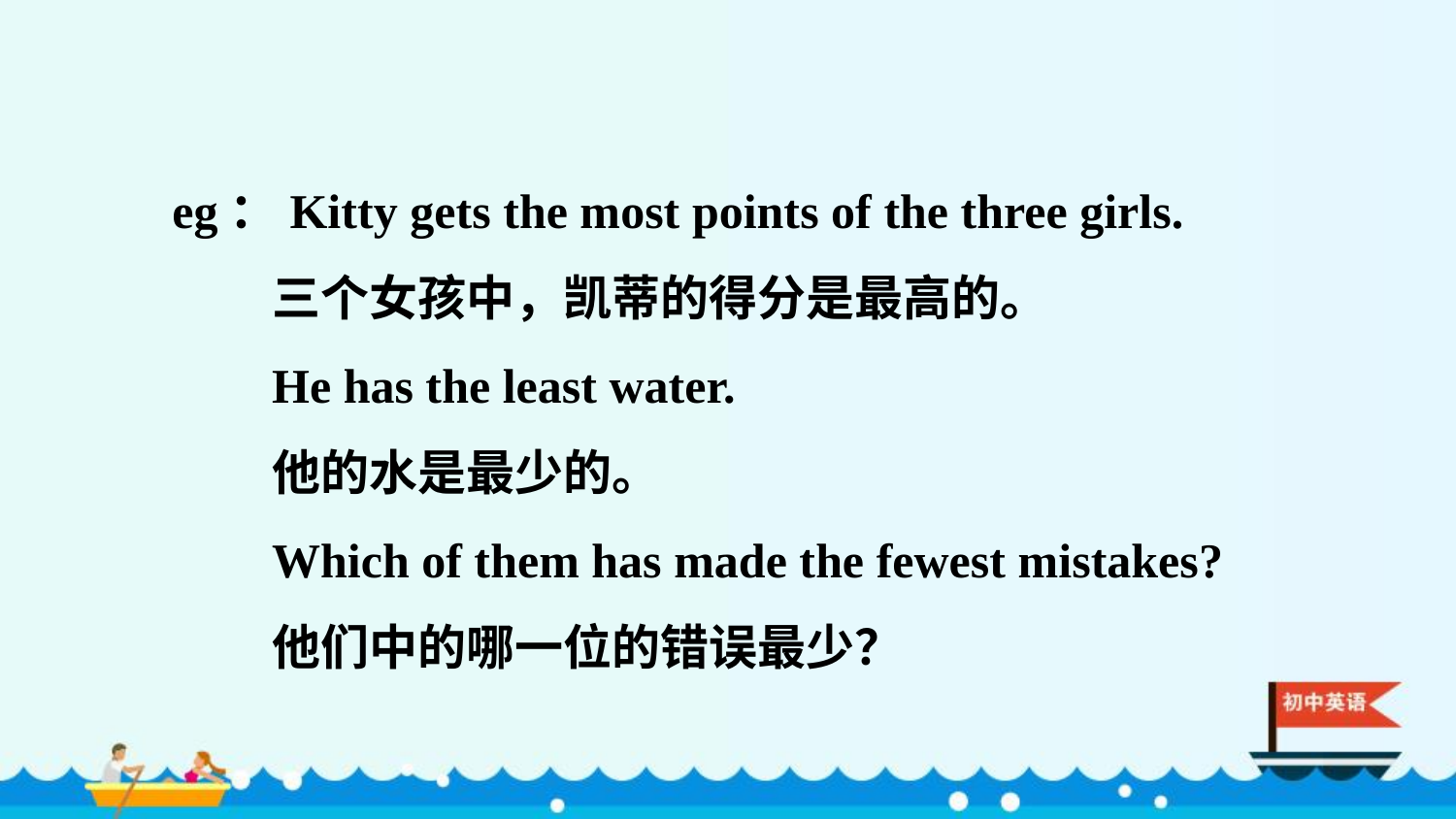

eg：Kitty gets the most points of the three girls.
三个女孩中，凯蒂的得分是最高的。
He has the least water.
他的水是最少的。
Which of them has made the fewest mistakes?
他们中的哪一位的错误最少？